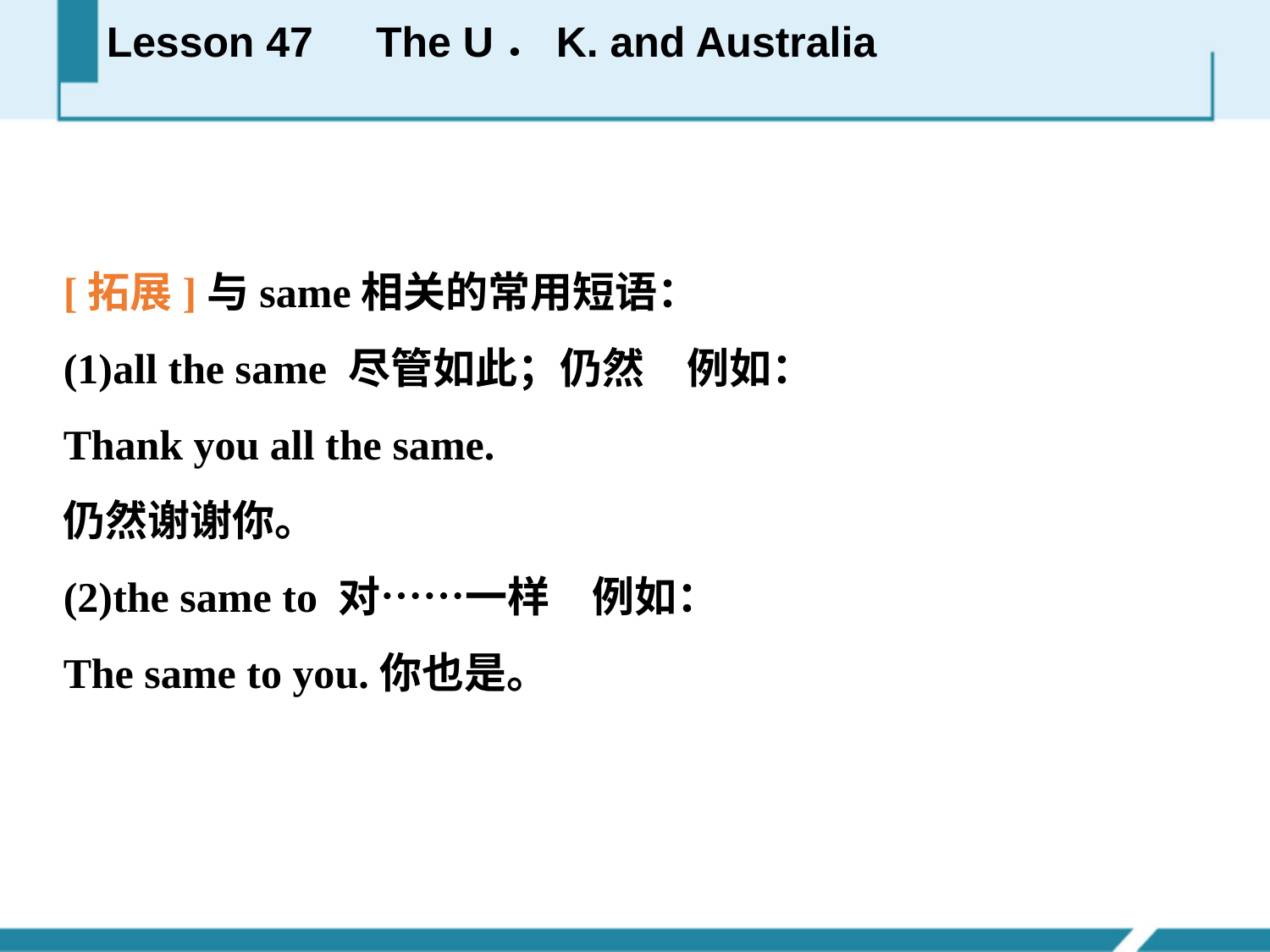

Lesson 47　The U．K. and Australia
[拓展]与same相关的常用短语：
(1)all the same 尽管如此；仍然　例如：
Thank you all the same.
仍然谢谢你。
(2)the same to 对……一样　例如：
The same to you.你也是。